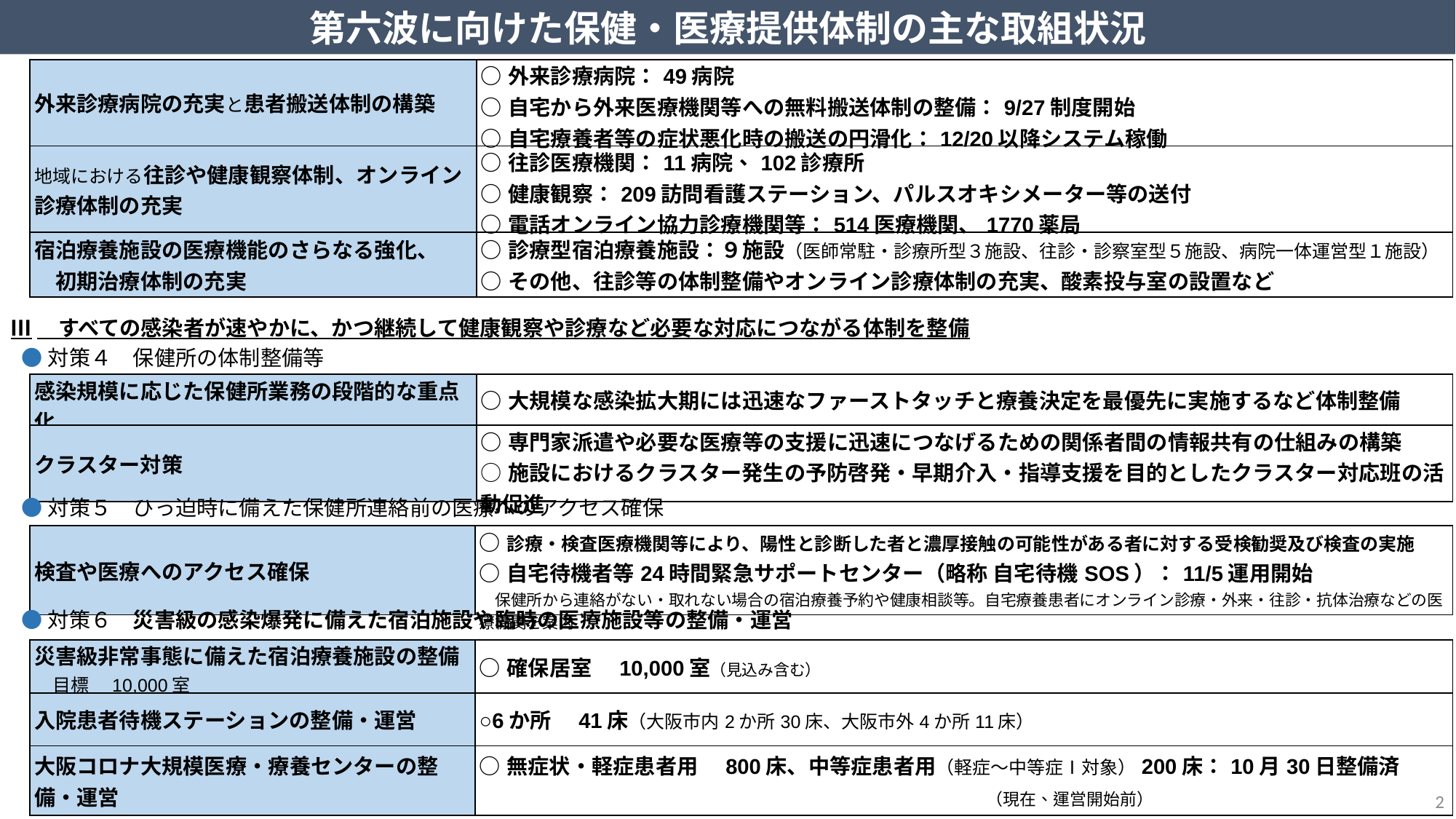

第六波に向けた保健・医療提供体制の主な取組状況
| 外来診療病院の充実と患者搬送体制の構築 | ○外来診療病院：49病院 ○⾃宅から外来医療機関等への無料搬送体制の整備：9/27制度開始 ○⾃宅療養者等の症状悪化時の搬送の円滑化：12/20以降システム稼働 |
| --- | --- |
| 地域における往診や健康観察体制、オンライン診療体制の充実 | ○往診医療機関：11病院、102診療所 ○健康観察：209訪問看護ステーション、パルスオキシメーター等の送付 ○電話オンライン協力診療機関等：514医療機関、1770薬局 |
| 宿泊療養施設の医療機能のさらなる強化、 　初期治療体制の充実 | ○診療型宿泊療養施設：９施設（医師常駐・診療所型３施設、往診・診察室型５施設、病院一体運営型１施設） ○その他、往診等の体制整備やオンライン診療体制の充実、酸素投与室の設置など |
Ⅲ　すべての感染者が速やかに、かつ継続して健康観察や診療など必要な対応につながる体制を整備
●対策４　保健所の体制整備等
| 感染規模に応じた保健所業務の段階的な重点化 | ○大規模な感染拡大期には迅速なファーストタッチと療養決定を最優先に実施するなど体制整備 |
| --- | --- |
| クラスター対策 | ○専門家派遣や必要な医療等の支援に迅速につなげるための関係者間の情報共有の仕組みの構築 ○施設におけるクラスター発生の予防啓発・早期介入・指導支援を目的としたクラスター対応班の活動促進 |
●対策５　ひっ迫時に備えた保健所連絡前の医療へのアクセス確保
| 検査や医療へのアクセス確保 | ○診療・検査医療機関等により、陽性と診断した者と濃厚接触の可能性がある者に対する受検勧奨及び検査の実施 ○自宅待機者等24時間緊急サポートセンター（略称 自宅待機SOS）：11/5運用開始 　保健所から連絡がない・取れない場合の宿泊療養予約や健康相談等。自宅療養患者にオンライン診療・外来・往診・抗体治療などの医療機関を案内 |
| --- | --- |
●対策６　災害級の感染爆発に備えた宿泊施設や臨時の医療施設等の整備・運営
| 災害級非常事態に備えた宿泊療養施設の整備 　目標　10,000室 | ○確保居室　10,000室（見込み含む） |
| --- | --- |
| 入院患者待機ステーションの整備・運営 | ○6か所　41床（大阪市内2か所30床、大阪市外4か所11床） |
| 大阪コロナ大規模医療・療養センターの整備・運営 | ○無症状・軽症患者用　800床、中等症患者用（軽症～中等症Ⅰ対象）200床：10月30日整備済 （現在、運営開始前） |
2